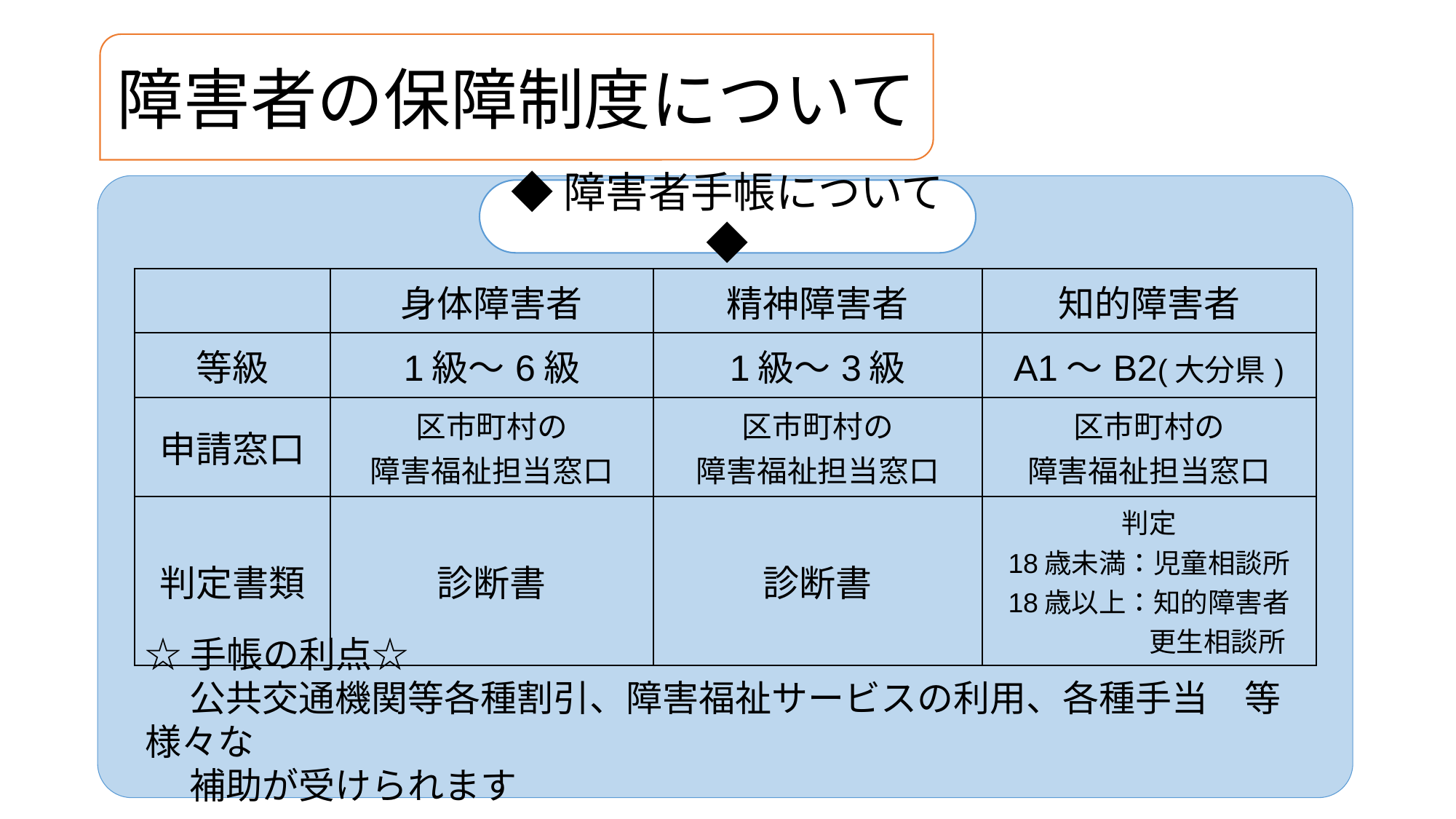

障害者の保障制度について

◆障害者手帳について◆
|  | 身体障害者 | 精神障害者 | 知的障害者 |
| --- | --- | --- | --- |
| 等級 | 1級～6級 | 1級～3級 | A1～B2(大分県) |
| 申請窓口 | 区市町村の 障害福祉担当窓口 | 区市町村の 障害福祉担当窓口 | 区市町村の 障害福祉担当窓口 |
| 判定書類 | 診断書 | 診断書 | 判定 18歳未満：児童相談所 18歳以上：知的障害者 　　　　　更生相談所 |
☆手帳の利点☆
　 公共交通機関等各種割引、障害福祉サービスの利用、各種手当　等様々な
　 補助が受けられます